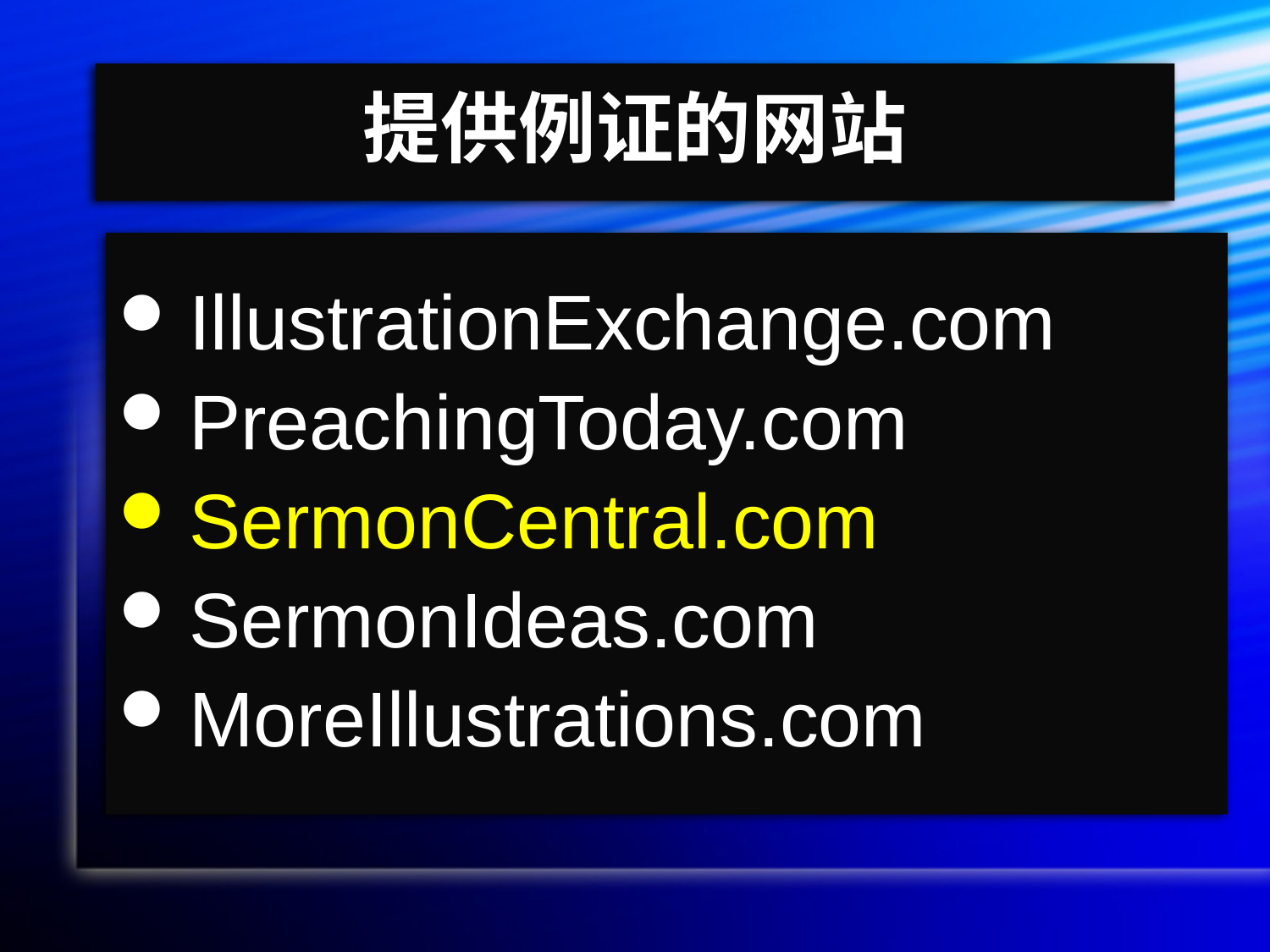

# 提供例证的网站
IllustrationExchange.com
PreachingToday.com
SermonCentral.com
SermonIdeas.com
MoreIllustrations.com